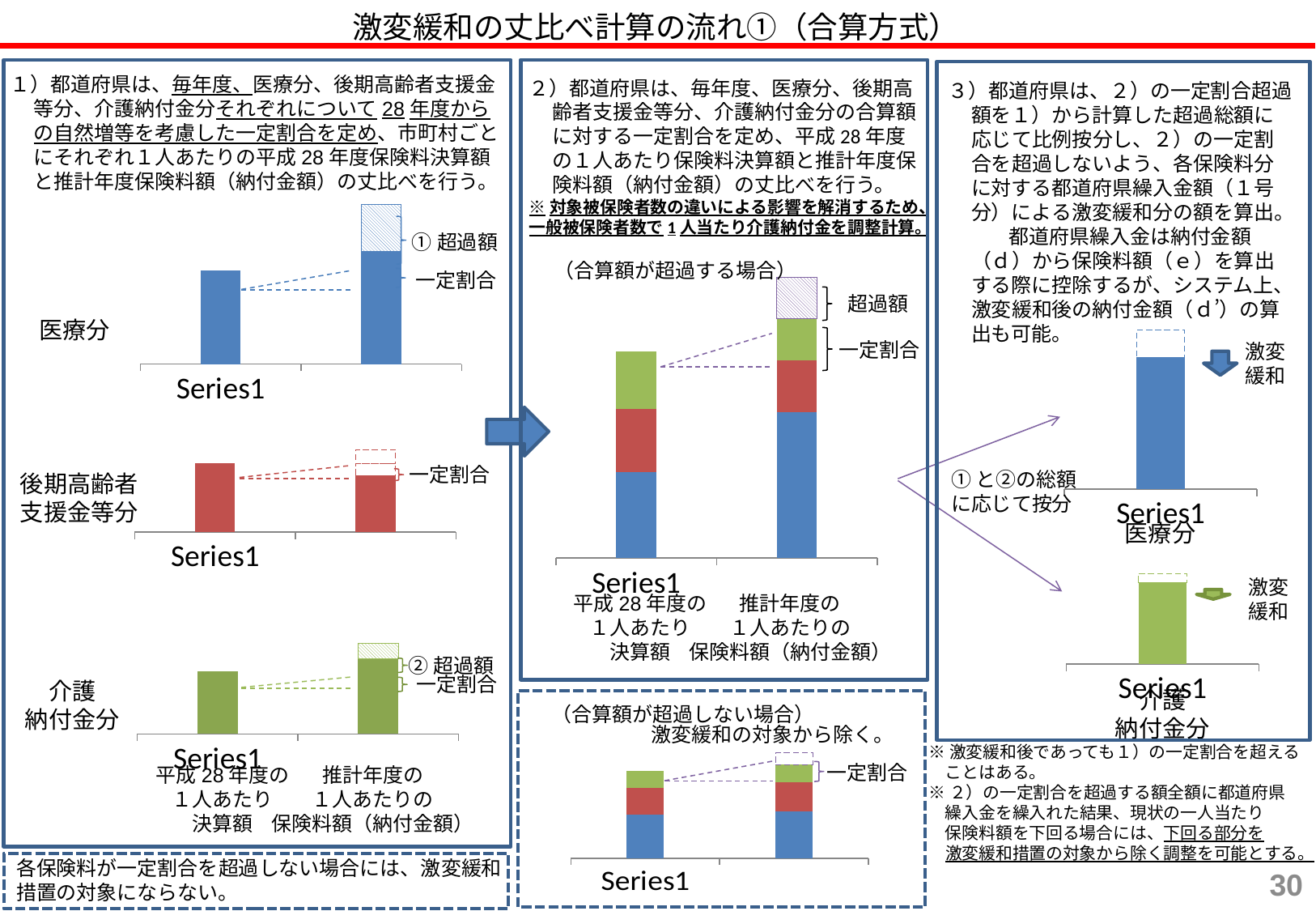

激変緩和の丈比べ計算の流れ①（合算方式）

１）都道府県は、毎年度、医療分、後期高齢者支援金等分、介護納付金分それぞれについて28年度からの自然増等を考慮した一定割合を定め、市町村ごとにそれぞれ１人あたりの平成28年度保険料決算額と推計年度保険料額（納付金額）の丈比べを行う。
２）都道府県は、毎年度、医療分、後期高齢者支援金等分、介護納付金分の合算額に対する一定割合を定め、平成28年度の１人あたり保険料決算額と推計年度保険料額（納付金額）の丈比べを行う。
※対象被保険者数の違いによる影響を解消するため、
一般被保険者数で1人当たり介護納付金を調整計算。
３）都道府県は、２）の一定割合超過額を１）から計算した超過総額に応じて比例按分し、２）の一定割合を超過しないよう、各保険料分に対する都道府県繰入金額（１号分）による激変緩和分の額を算出。
　　　都道府県繰入金は納付金額（ｄ）から保険料額（ｅ）を算出する際に控除するが、システム上、激変緩和後の納付金額（ｄ’）の算出も可能。

### Chart

| Category | 列1 | 列2 |
|---|---|---|
|  | 3.0 | 0.0 |
|  | 3.5999999999999988 | 1.5 |

### Chart

| Category | 列2 | 列3 | 列4 | 列5 |
|---|---|---|---|---|
|  | 3.0 | 2.2 | 2.0 | 0.0 |
|  | 5.1 | 1.8 | 1.46 | 1.44 |
①超過額
（合算額が超過する場合）
一定割合

超過額

### Chart

| Category | 列1 | 列2 |
|---|---|---|
|  | 4.2299999999999995 | 0.8700000000000006 |
医療分

一定割合
激変
緩和

### Chart

| Category | 列2 | 列3 | 列4 |
|---|---|---|---|
|  | 2.2 | 0.0 | 0.0 |
|  | 1.8 | 0.4 | 0.44000000000000006 |

一定割合
①と②の総額に応じて按分
後期高齢者
支援金等分

### Chart

| Category | 列1 | 列2 |
|---|---|---|
|  | 2.61 | 0.2900000000000003 |
医療分

### Chart

| Category | 列1 | 列2 |
|---|---|---|
|  | 2.0 | 0.0 |
|  | 2.4 | 0.5 |
激変
緩和
平成28年度の
１人あたり
決算額
推計年度の
１人あたりの
保険料額（納付金額）

②超過額

### Chart

| Category | 列2 | 列3 | 列4 | 列5 |
|---|---|---|---|---|
|  | 1.5 | 0.9 | 0.6000000000000006 | 0.0 |
|  | 1.6 | 1.0 | 0.6000000000000006 | 0.4000000000000001 |
一定割合
介護
納付金分

介護
納付金分

（合算額が超過しない場合）
激変緩和の対象から除く。
※激変緩和後であっても１）の一定割合を超える
　ことはある。
※２）の一定割合を超過する額全額に都道府県
　繰入金を繰入れた結果、現状の一人当たり
　保険料額を下回る場合には、下回る部分を
　激変緩和措置の対象から除く調整を可能とする。
一定割合
平成28年度の
１人あたり
決算額
推計年度の
１人あたりの
保険料額（納付金額）

各保険料が一定割合を超過しない場合には、激変緩和
措置の対象にならない。

30